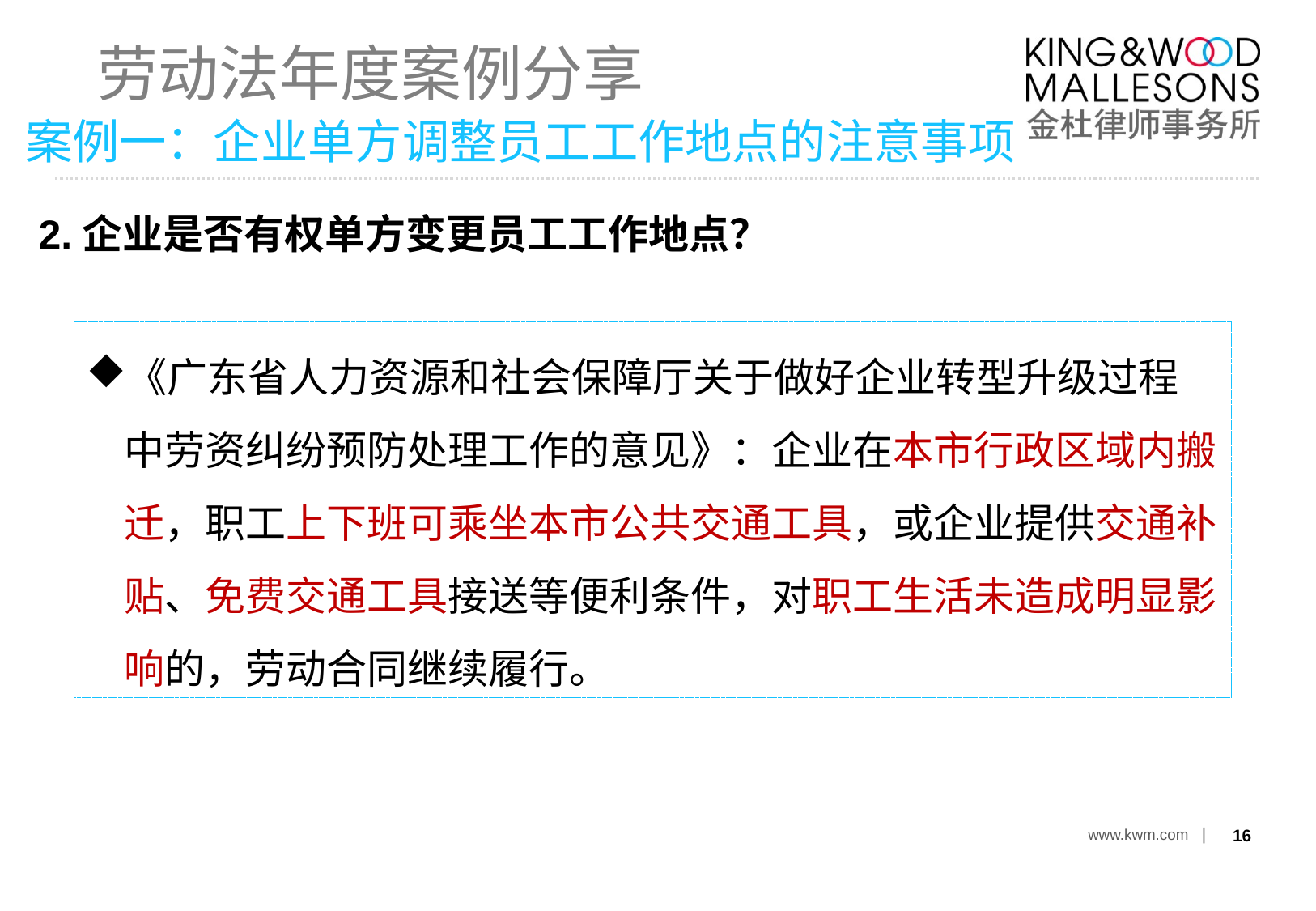

2.企业是否有权单方变更员工工作地点？
企业单方变动工作地点的合法性分析
《广东省人力资源和社会保障厅关于做好企业转型升级过程中劳资纠纷预防处理工作的意见》：企业在本市行政区域内搬迁，职工上下班可乘坐本市公共交通工具，或企业提供交通补贴、免费交通工具接送等便利条件，对职工生活未造成明显影响的，劳动合同继续履行。